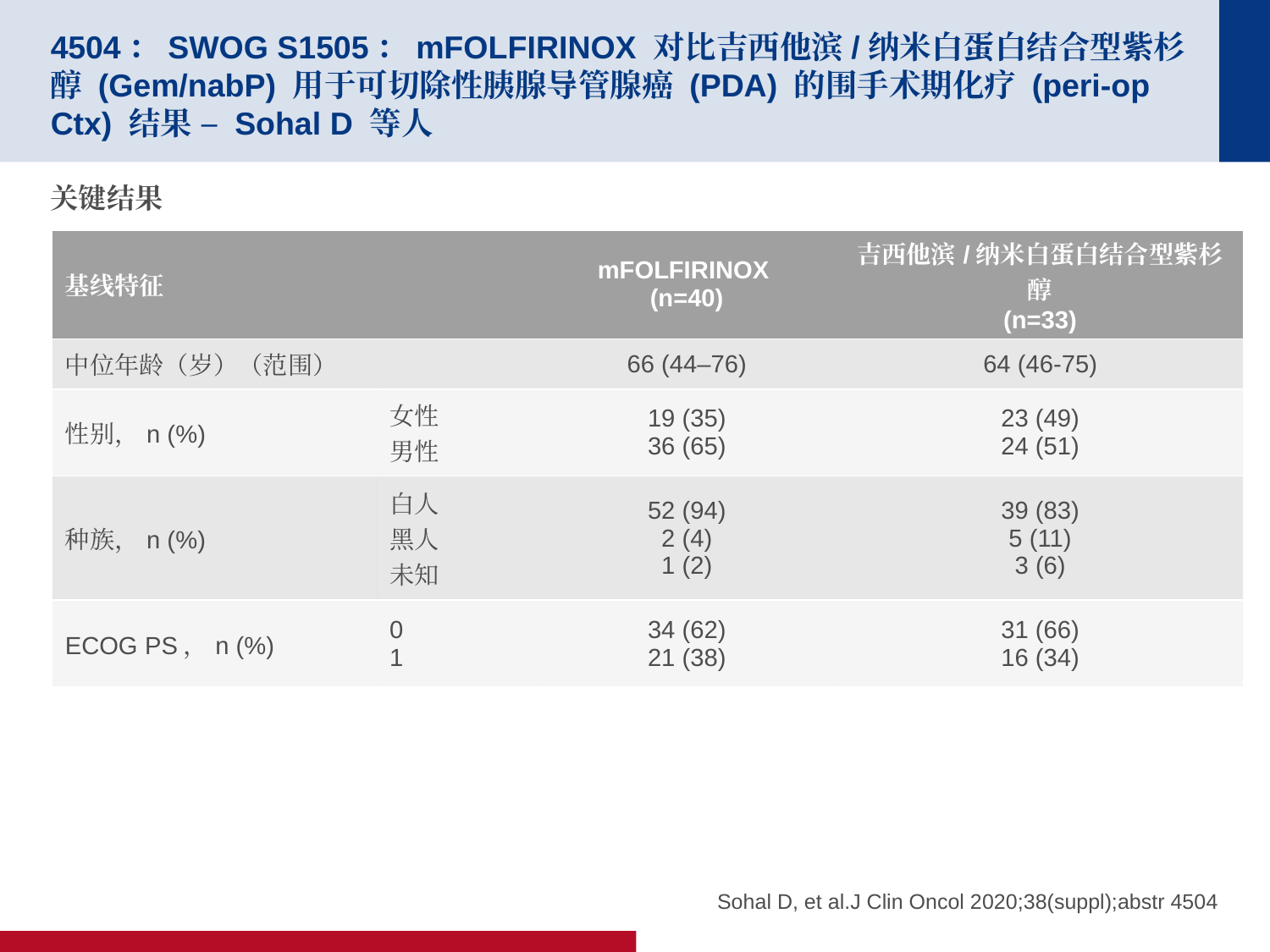

# 4504：SWOG S1505：mFOLFIRINOX 对比吉西他滨/纳米白蛋白结合型紫杉醇 (Gem/nabP) 用于可切除性胰腺导管腺癌 (PDA) 的围手术期化疗 (peri-op Ctx) 结果 – Sohal D 等人
关键结果

| 基线特征 |  | mFOLFIRINOX (n=40) | 吉西他滨/纳米白蛋白结合型紫杉醇 (n=33) |
| --- | --- | --- | --- |
| 中位年龄（岁）（范围） |  | 66 (44–76) | 64 (46-75) |
| 性别，n (%) | 女性 男性 | 19 (35) 36 (65) | 23 (49) 24 (51) |
| 种族，n (%) | 白人 黑人 未知 | 52 (94) 2 (4) 1 (2) | 39 (83) 5 (11) 3 (6) |
| ECOG PS，n (%) | 0 1 | 34 (62) 21 (38) | 31 (66) 16 (34) |
Sohal D, et al.J Clin Oncol 2020;38(suppl);abstr 4504